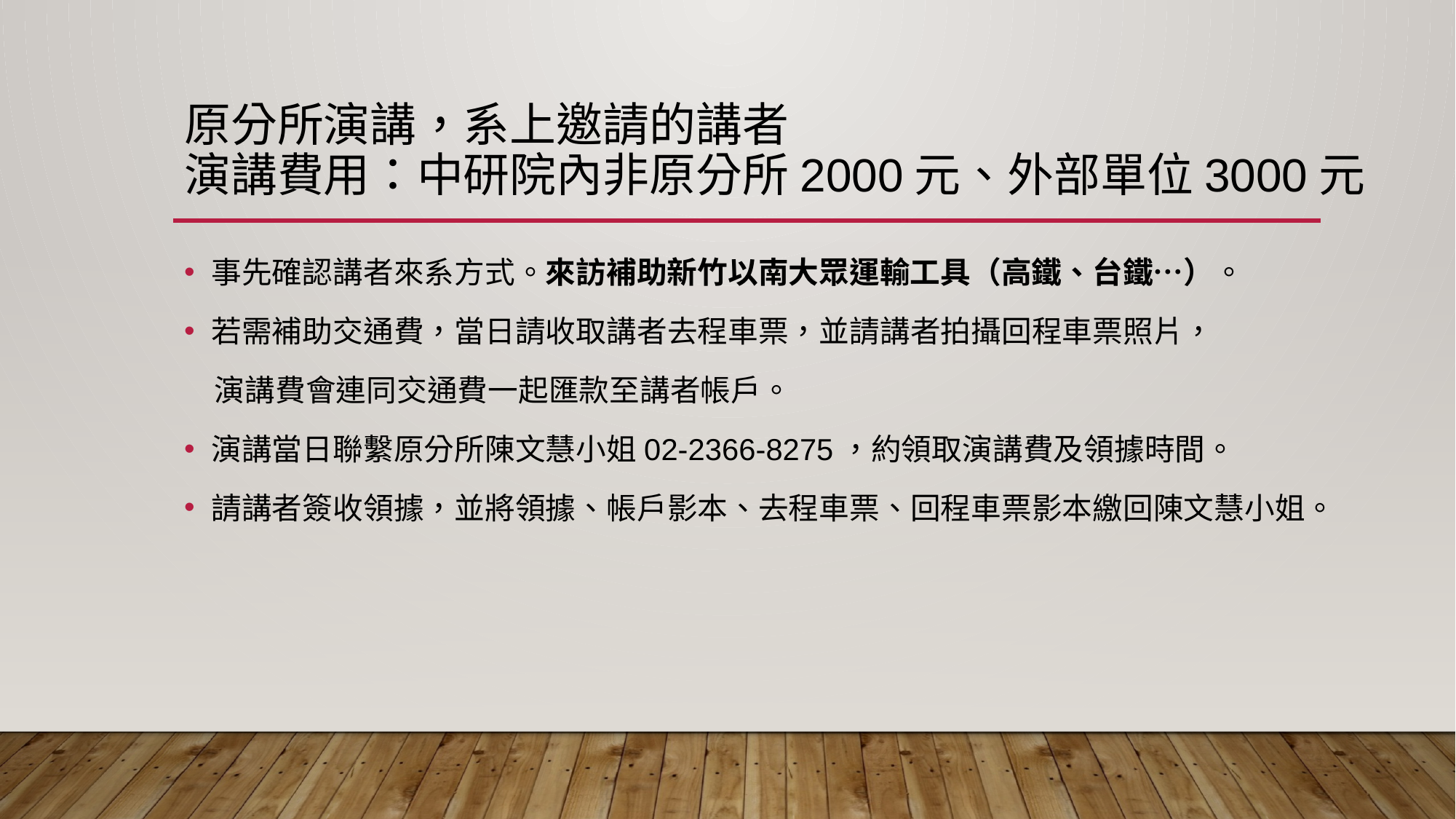

# 原分所演講，系上邀請的講者 演講費用：中研院內非原分所2000元、外部單位3000元
事先確認講者來系方式。來訪補助新竹以南大眾運輸工具（高鐵、台鐵…）。
若需補助交通費，當日請收取講者去程車票，並請講者拍攝回程車票照片，
　演講費會連同交通費一起匯款至講者帳戶。
演講當日聯繫原分所陳文慧小姐02-2366-8275，約領取演講費及領據時間。
請講者簽收領據，並將領據、帳戶影本、去程車票、回程車票影本繳回陳文慧小姐。